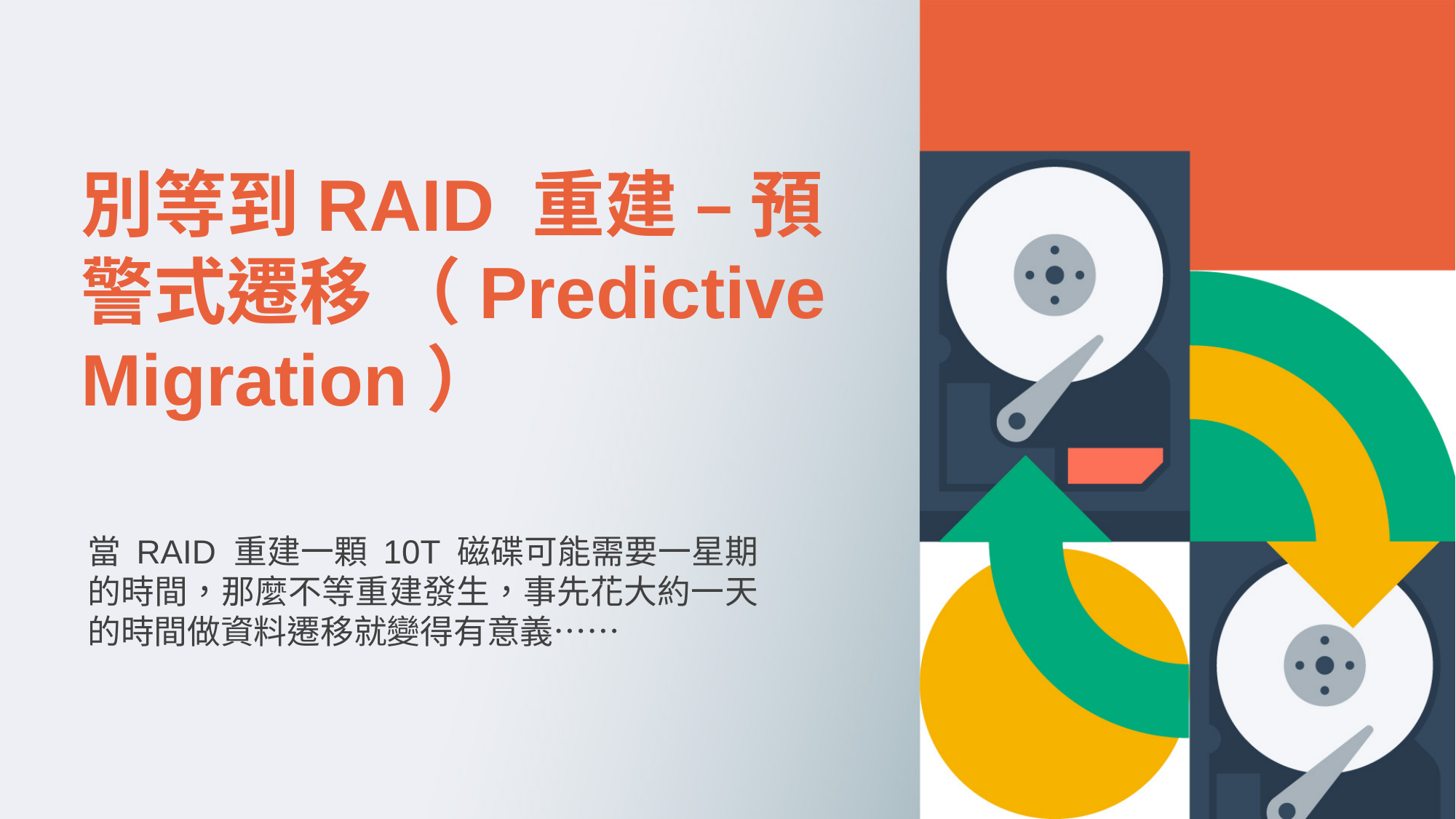

別等到RAID 重建 – 預警式遷移 （Predictive Migration）
當 RAID 重建一顆 10T 磁碟可能需要一星期的時間，那麼不等重建發生，事先花大約一天的時間做資料遷移就變得有意義⋯⋯